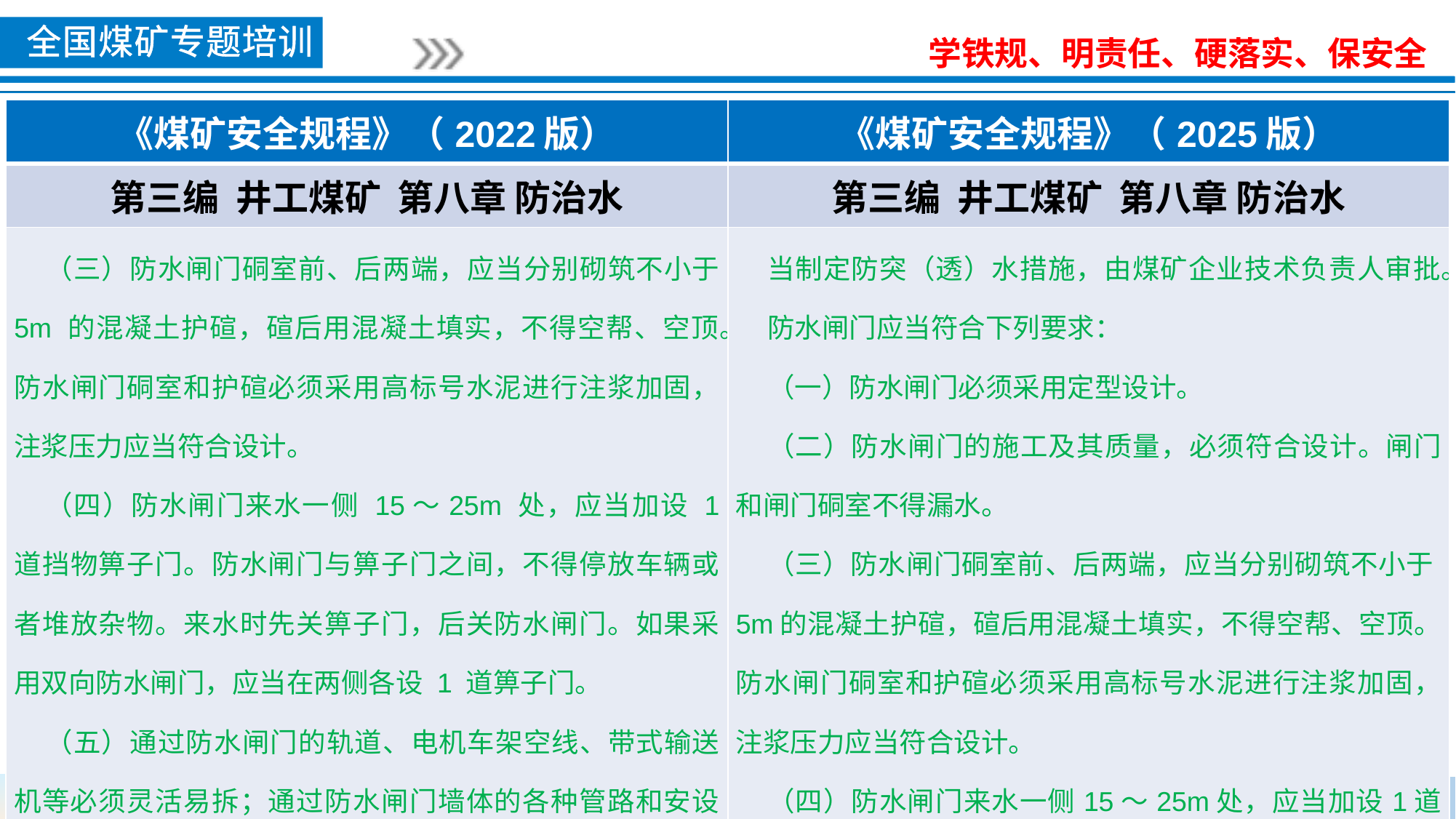

| 《煤矿安全规程》（2022版） | 《煤矿安全规程》（2025版） |
| --- | --- |
| 第三编 井工煤矿 第八章 防治水 | 第三编 井工煤矿 第八章 防治水 |
| （三）防水闸门硐室前、后两端，应当分别砌筑不小于 5m 的混凝土护碹，碹后用混凝土填实，不得空帮、空顶。防水闸门硐室和护碹必须采用高标号水泥进行注浆加固，注浆压力应当符合设计。 （四）防水闸门来水一侧 15～25m 处，应当加设 1 道挡物箅子门。防水闸门与箅子门之间，不得停放车辆或者堆放杂物。来水时先关箅子门，后关防水闸门。如果采用双向防水闸门，应当在两侧各设 1 道箅子门。 （五）通过防水闸门的轨道、电机车架空线、带式输送机等必须灵活易拆；通过防水闸门墙体的各种管路和安设在闸门外侧的闸阀的耐压能力，都必须与防水闸门设计压力相一致；电缆、管道通过防水闸门墙体时，必须用堵头和阀门封堵严密，不得漏水。 | 当制定防突（透）水措施，由煤矿企业技术负责人审批。 防水闸门应当符合下列要求： （一）防水闸门必须采用定型设计。 （二）防水闸门的施工及其质量，必须符合设计。闸门和闸门硐室不得漏水。 （三）防水闸门硐室前、后两端，应当分别砌筑不小于5m的混凝土护碹，碹后用混凝土填实，不得空帮、空顶。防水闸门硐室和护碹必须采用高标号水泥进行注浆加固，注浆压力应当符合设计。 （四）防水闸门来水一侧15～25m处，应当加设1道挡物箅子门。防水闸门与箅子门之间，不得停放车辆或者堆放杂物。来水时先关箅子门，后关防水闸门。如果采用双向防水闸门，应当在两侧各设1道箅子门。 |